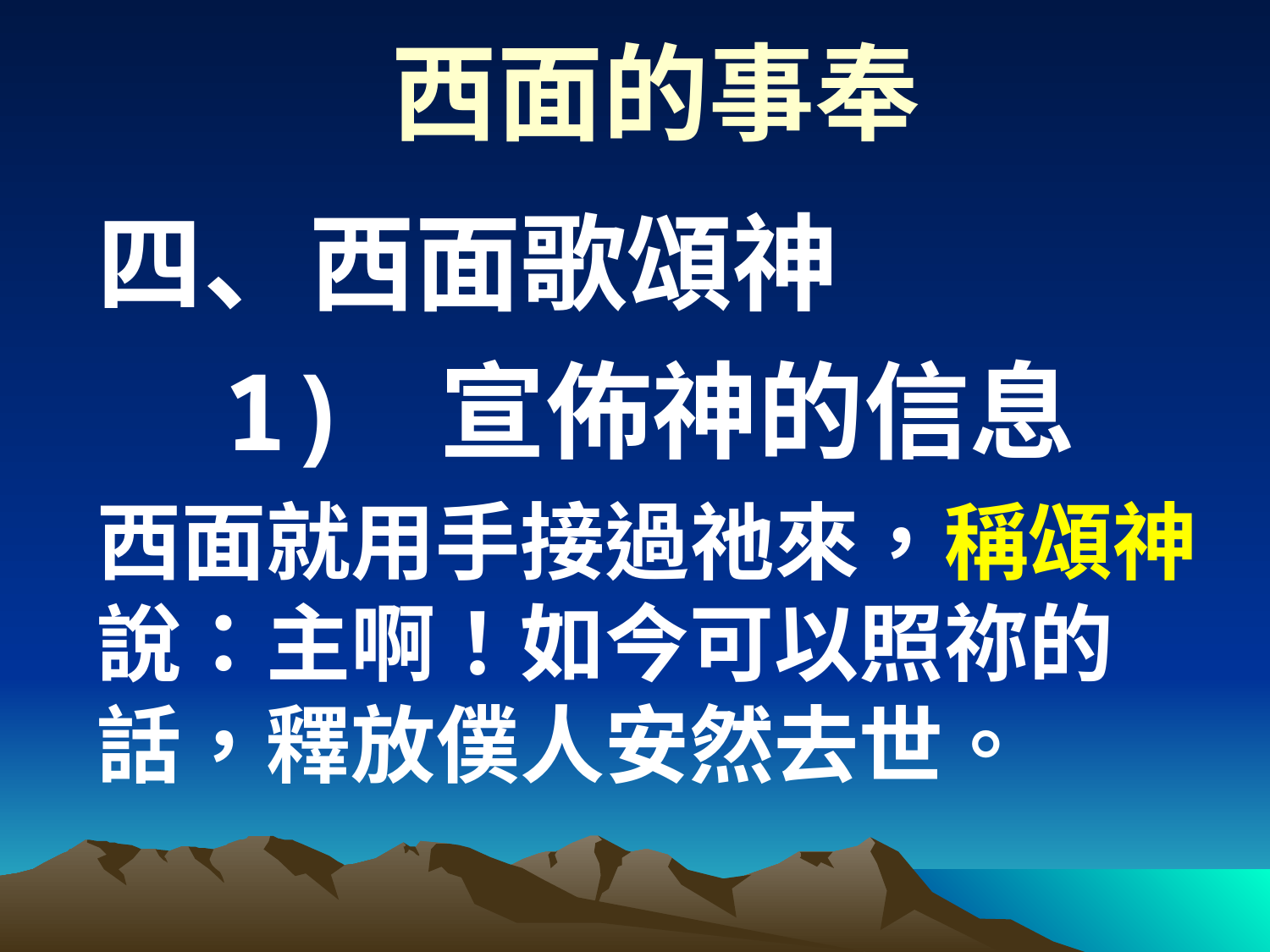

# 西面的事奉
四、西面歌頌神
  1) 宣佈神的信息
西面就用手接過祂來，稱頌神說：主啊！如今可以照祢的話，釋放僕人安然去世。